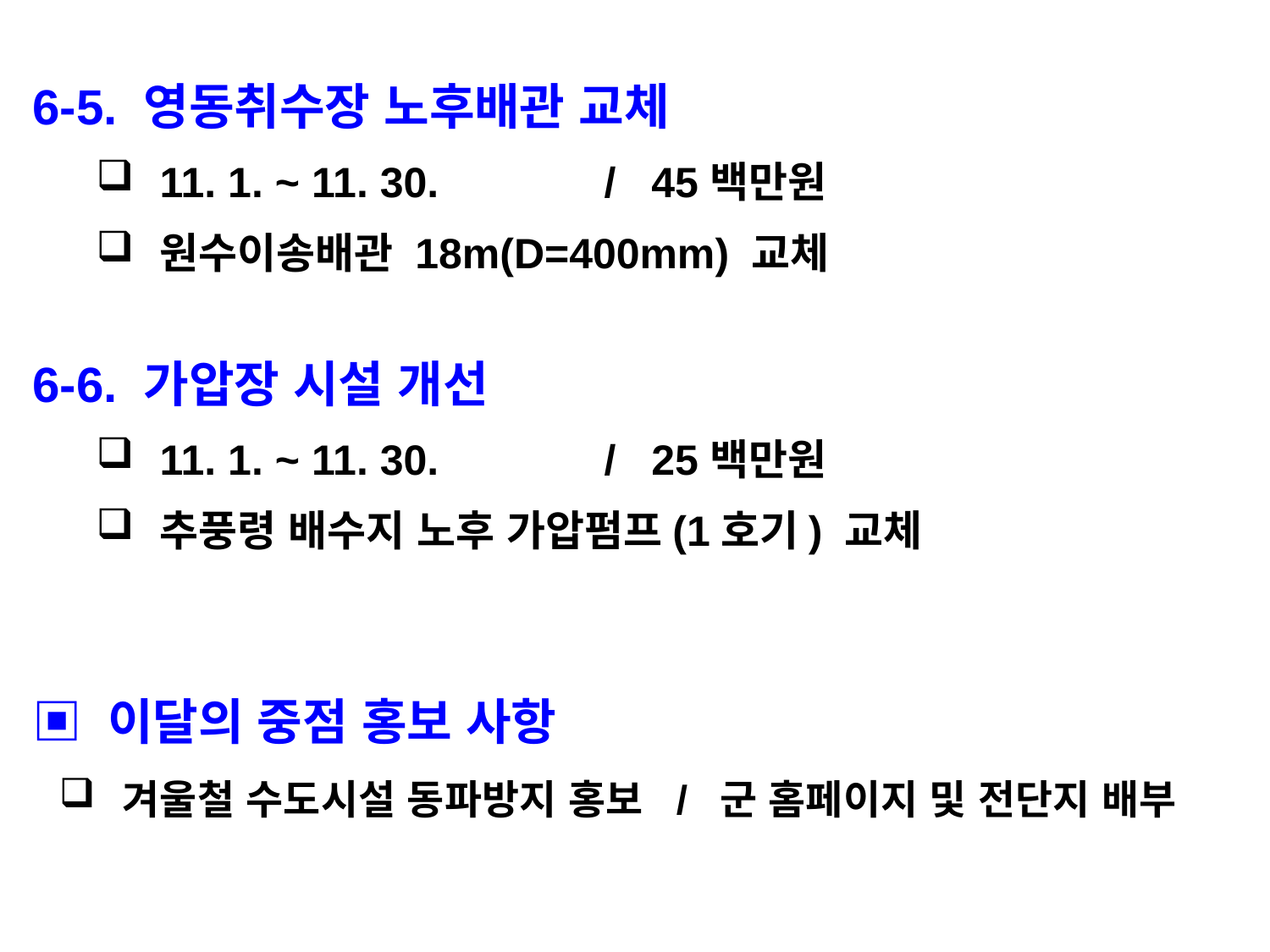

6-5. 영동취수장 노후배관 교체
11. 1. ~ 11. 30.              /   45백만원
원수이송배관 18m(D=400mm) 교체
6-6. 가압장 시설 개선
11. 1. ~ 11. 30.              /   25백만원
추풍령 배수지 노후 가압펌프(1호기) 교체
▣ 이달의 중점 홍보 사항
겨울철 수도시설 동파방지 홍보  /  군 홈페이지 및 전단지 배부